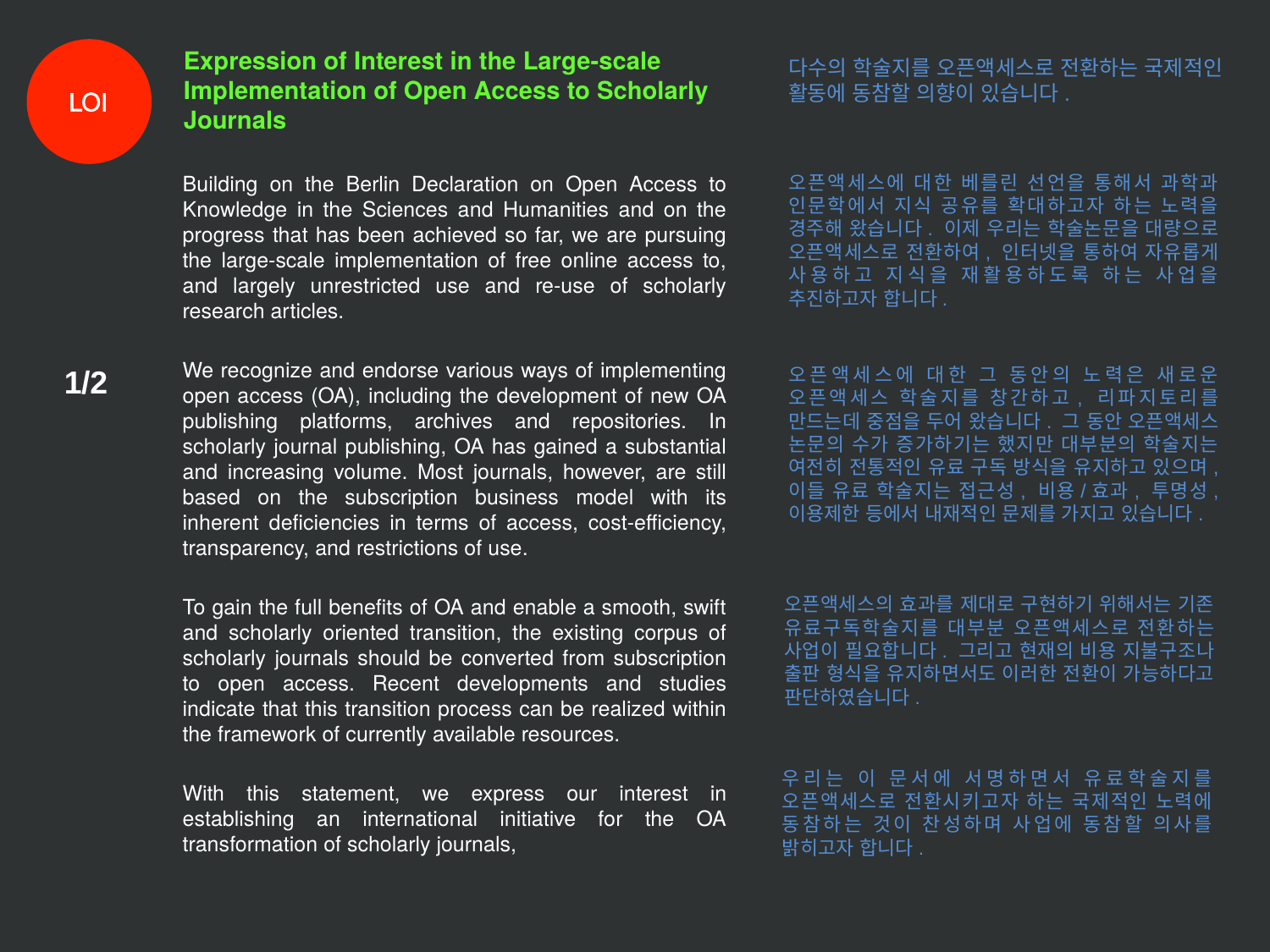

Expression of Interest in the Large-scale Implementation of Open Access to Scholarly Journals
다수의 학술지를 오픈액세스로 전환하는 국제적인 활동에 동참할 의향이 있습니다.
LOI
Building on the Berlin Declaration on Open Access to Knowledge in the Sciences and Humanities and on the progress that has been achieved so far, we are pursuing the large-scale implementation of free online access to, and largely unrestricted use and re-use of scholarly research articles.

We recognize and endorse various ways of implementing open access (OA), including the development of new OA publishing platforms, archives and repositories. In scholarly journal publishing, OA has gained a substantial and increasing volume. Most journals, however, are still based on the subscription business model with its inherent deficiencies in terms of access, cost-efficiency, transparency, and restrictions of use.

To gain the full benefits of OA and enable a smooth, swift and scholarly oriented transition, the existing corpus of scholarly journals should be converted from subscription to open access. Recent developments and studies indicate that this transition process can be realized within the framework of currently available resources.

With this statement, we express our interest in establishing an international initiative for the OA transformation of scholarly journals,
오픈액세스에 대한 베를린 선언을 통해서 과학과 인문학에서 지식 공유를 확대하고자 하는 노력을 경주해 왔습니다. 이제 우리는 학술논문을 대량으로 오픈액세스로 전환하여, 인터넷을 통하여 자유롭게 사용하고 지식을 재활용하도록 하는 사업을 추진하고자 합니다.
1/2
오픈액세스에 대한 그 동안의 노력은 새로운 오픈액세스 학술지를 창간하고, 리파지토리를 만드는데 중점을 두어 왔습니다. 그 동안 오픈액세스 논문의 수가 증가하기는 했지만 대부분의 학술지는 여전히 전통적인 유료 구독 방식을 유지하고 있으며, 이들 유료 학술지는 접근성, 비용/효과, 투명성, 이용제한 등에서 내재적인 문제를 가지고 있습니다.
오픈액세스의 효과를 제대로 구현하기 위해서는 기존 유료구독학술지를 대부분 오픈액세스로 전환하는 사업이 필요합니다. 그리고 현재의 비용 지불구조나 출판 형식을 유지하면서도 이러한 전환이 가능하다고 판단하였습니다.
우리는 이 문서에 서명하면서 유료학술지를 오픈액세스로 전환시키고자 하는 국제적인 노력에 동참하는 것이 찬성하며 사업에 동참할 의사를 밝히고자 합니다.